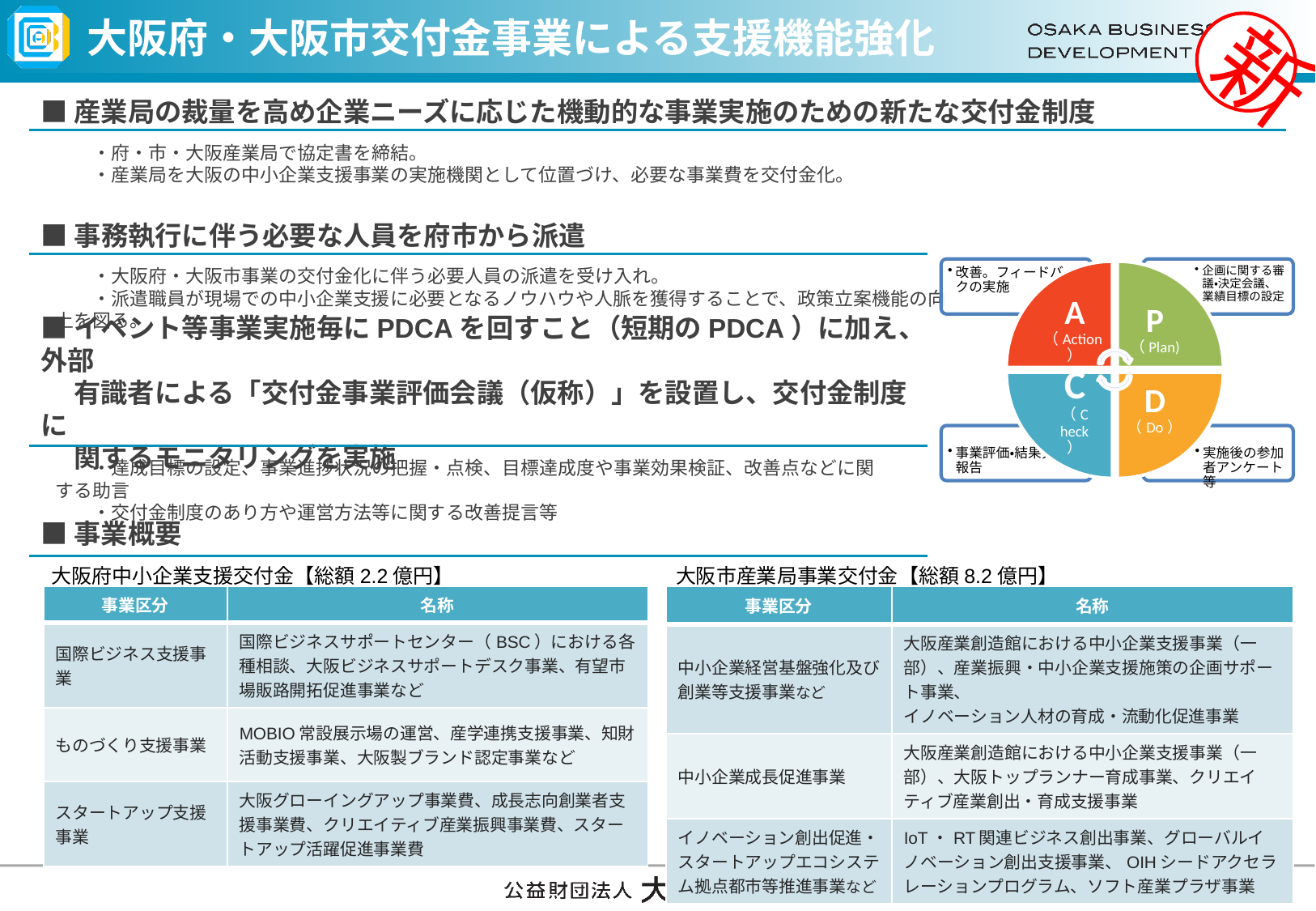

# 大阪府・大阪市交付金事業による支援機能強化
新
■産業局の裁量を高め企業ニーズに応じた機動的な事業実施のための新たな交付金制度
　　・府・市・大阪産業局で協定書を締結。
　　・産業局を大阪の中小企業支援事業の実施機関として位置づけ、必要な事業費を交付金化。
■事務執行に伴う必要な人員を府市から派遣
実施後の参加者アンケート等

事業評価・結果分析の報告

企画に関する審議・決定会議、業績目標の設定

改善。フィードバックの実施

A
（Action）
P
（Plan)
D
（Do）
C
（Check）
　　・大阪府・大阪市事業の交付金化に伴う必要人員の派遣を受け入れ。
　　・派遣職員が現場での中小企業支援に必要となるノウハウや人脈を獲得することで、政策立案機能の向上を図る。
■イベント等事業実施毎にPDCAを回すこと（短期のPDCA）に加え、外部
　 有識者による「交付金事業評価会議（仮称）」を設置し、交付金制度に
　 関するモニタリングを実施

　　・達成目標の設定、事業進捗状況の把握・点検、目標達成度や事業効果検証、改善点などに関する助言
　　・交付金制度のあり方や運営方法等に関する改善提言等
■事業概要
大阪府中小企業支援交付金【総額2.2億円】
大阪市産業局事業交付金【総額8.2億円】
| 事業区分 | 名称 |
| --- | --- |
| 国際ビジネス支援事業 | 国際ビジネスサポートセンター（BSC）における各種相談、大阪ビジネスサポートデスク事業、有望市場販路開拓促進事業など |
| ものづくり支援事業 | MOBIO常設展示場の運営、産学連携支援事業、知財活動支援事業、大阪製ブランド認定事業など |
| スタートアップ支援事業 | 大阪グローイングアップ事業費、成長志向創業者支援事業費、クリエイティブ産業振興事業費、スタートアップ活躍促進事業費 |
| 事業区分 | 名称 |
| --- | --- |
| 中小企業経営基盤強化及び創業等支援事業など | 大阪産業創造館における中小企業支援事業（一部）、産業振興・中小企業支援施策の企画サポート事業、 イノベーション人材の育成・流動化促進事業 |
| 中小企業成長促進事業 | 大阪産業創造館における中小企業支援事業（一部）、大阪トップランナー育成事業、クリエイティブ産業創出・育成支援事業 |
| イノベーション創出促進・スタートアップエコシステム拠点都市等推進事業など | IoT・RT関連ビジネス創出事業、グローバルイノベーション創出支援事業、OIHシードアクセラレーションプログラム、ソフト産業プラザ事業 |
36